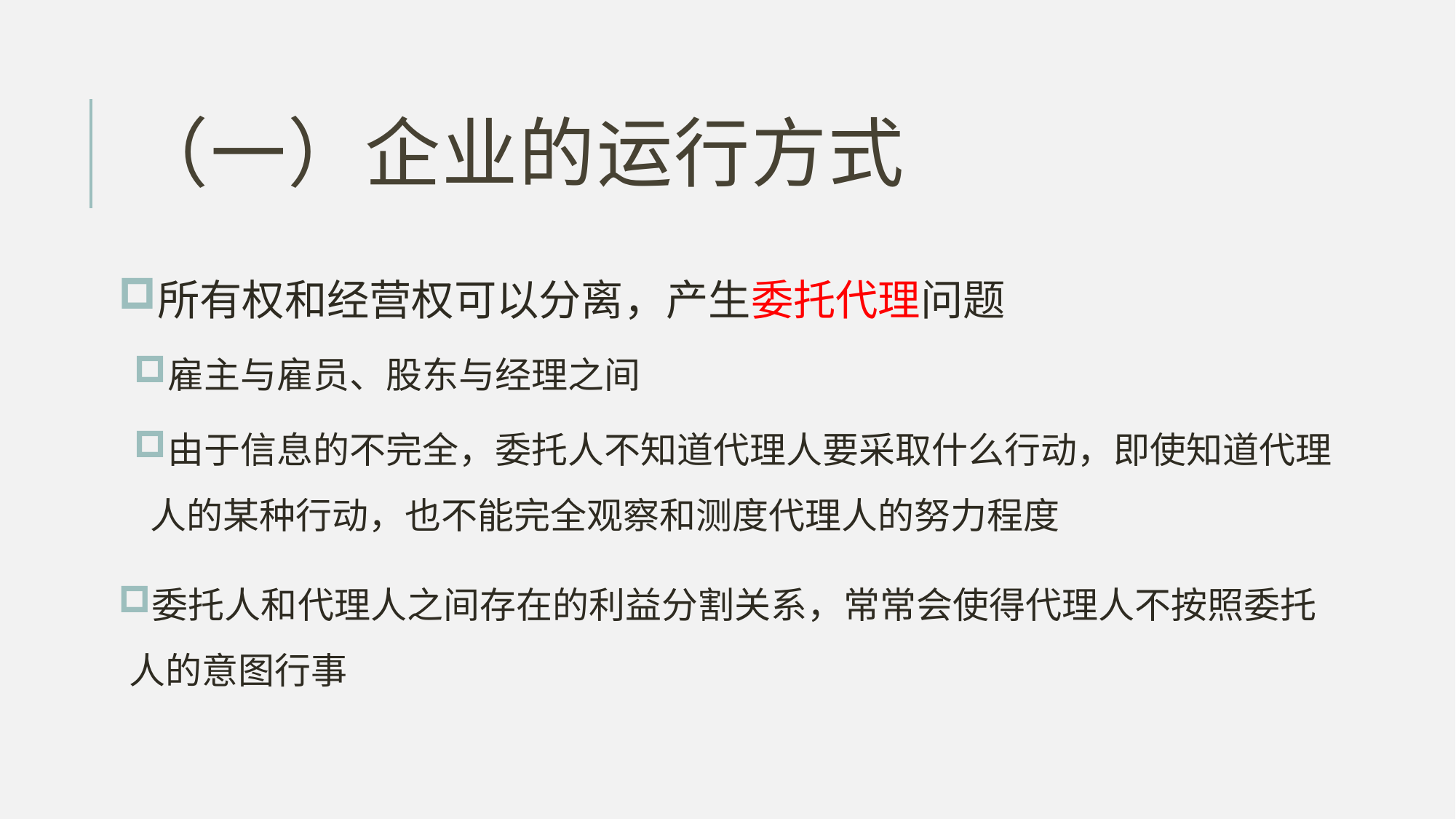

# （一）企业的运行方式
所有权和经营权可以分离，产生委托代理问题
雇主与雇员、股东与经理之间
由于信息的不完全，委托人不知道代理人要采取什么行动，即使知道代理人的某种行动，也不能完全观察和测度代理人的努力程度
委托人和代理人之间存在的利益分割关系，常常会使得代理人不按照委托人的意图行事